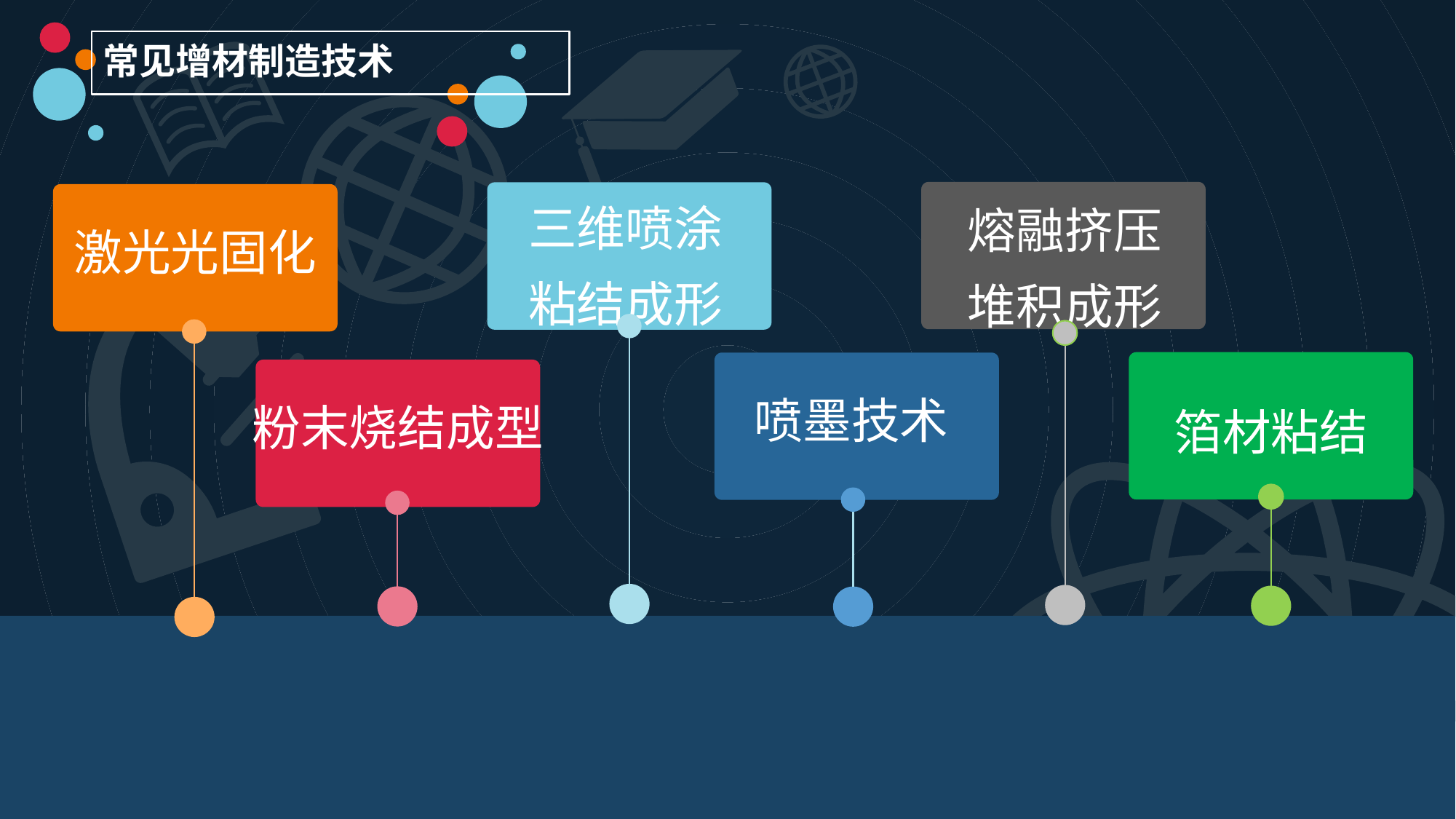

常见增材制造技术
三维喷涂
粘结成形

熔融挤压堆积成形

激光光固化

箔材粘结

喷墨技术

粉末烧结成型